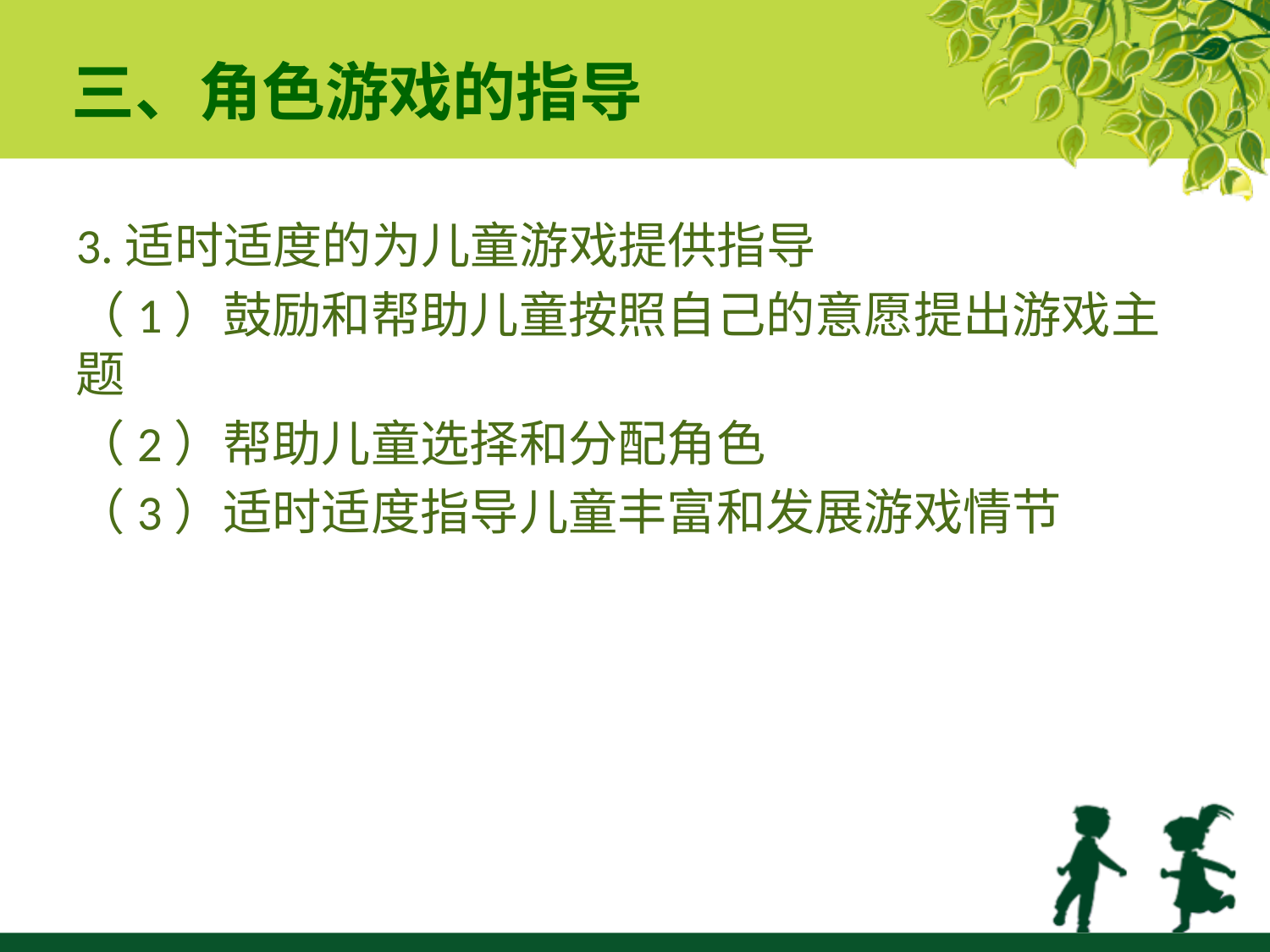

# 三、角色游戏的指导
3.适时适度的为儿童游戏提供指导
（1）鼓励和帮助儿童按照自己的意愿提出游戏主题
（2）帮助儿童选择和分配角色
（3）适时适度指导儿童丰富和发展游戏情节